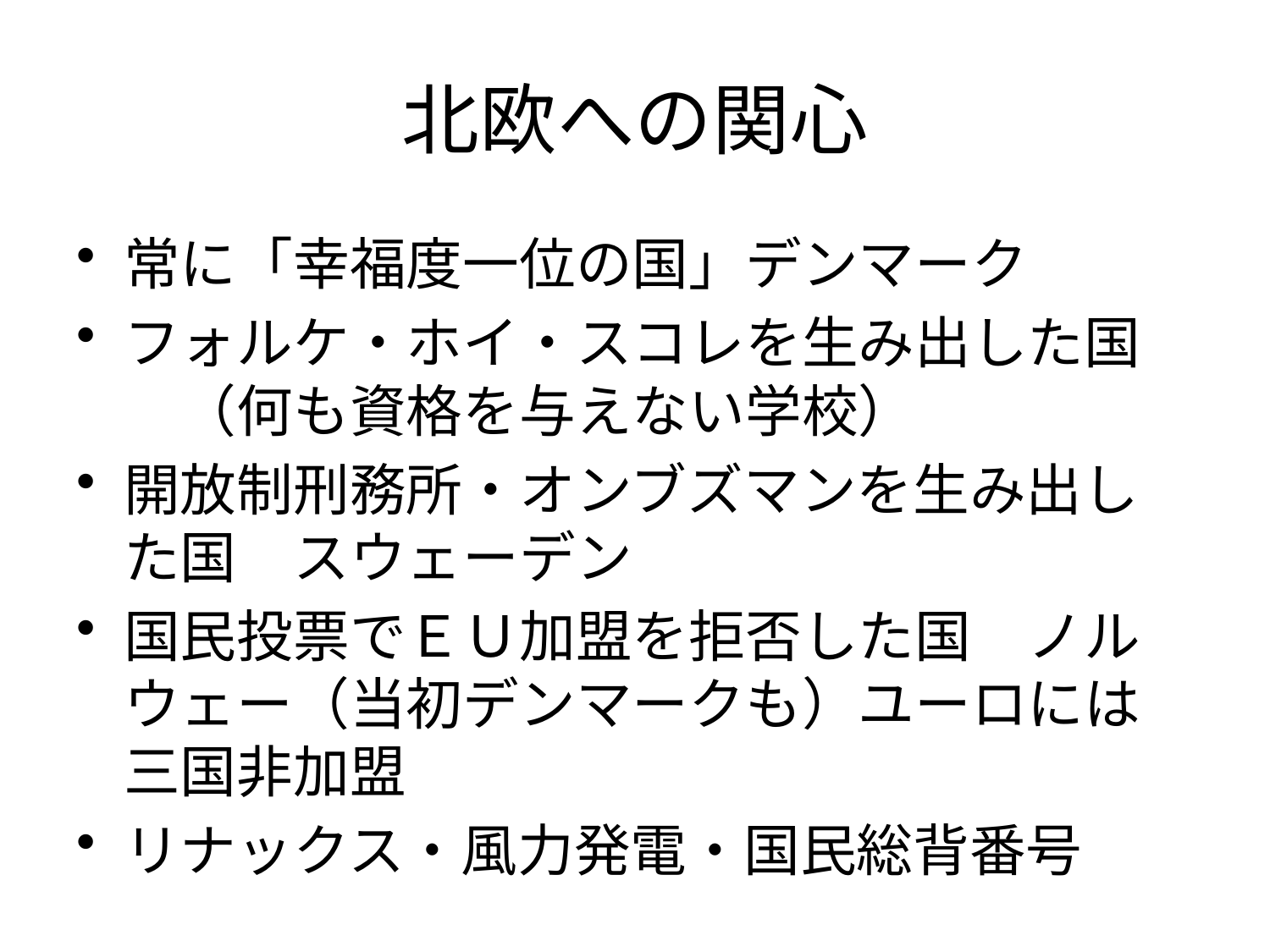

# 北欧への関心
常に「幸福度一位の国」デンマーク
フォルケ・ホイ・スコレを生み出した国　（何も資格を与えない学校）
開放制刑務所・オンブズマンを生み出した国　スウェーデン
国民投票でＥＵ加盟を拒否した国　ノルウェー（当初デンマークも）ユーロには三国非加盟
リナックス・風力発電・国民総背番号